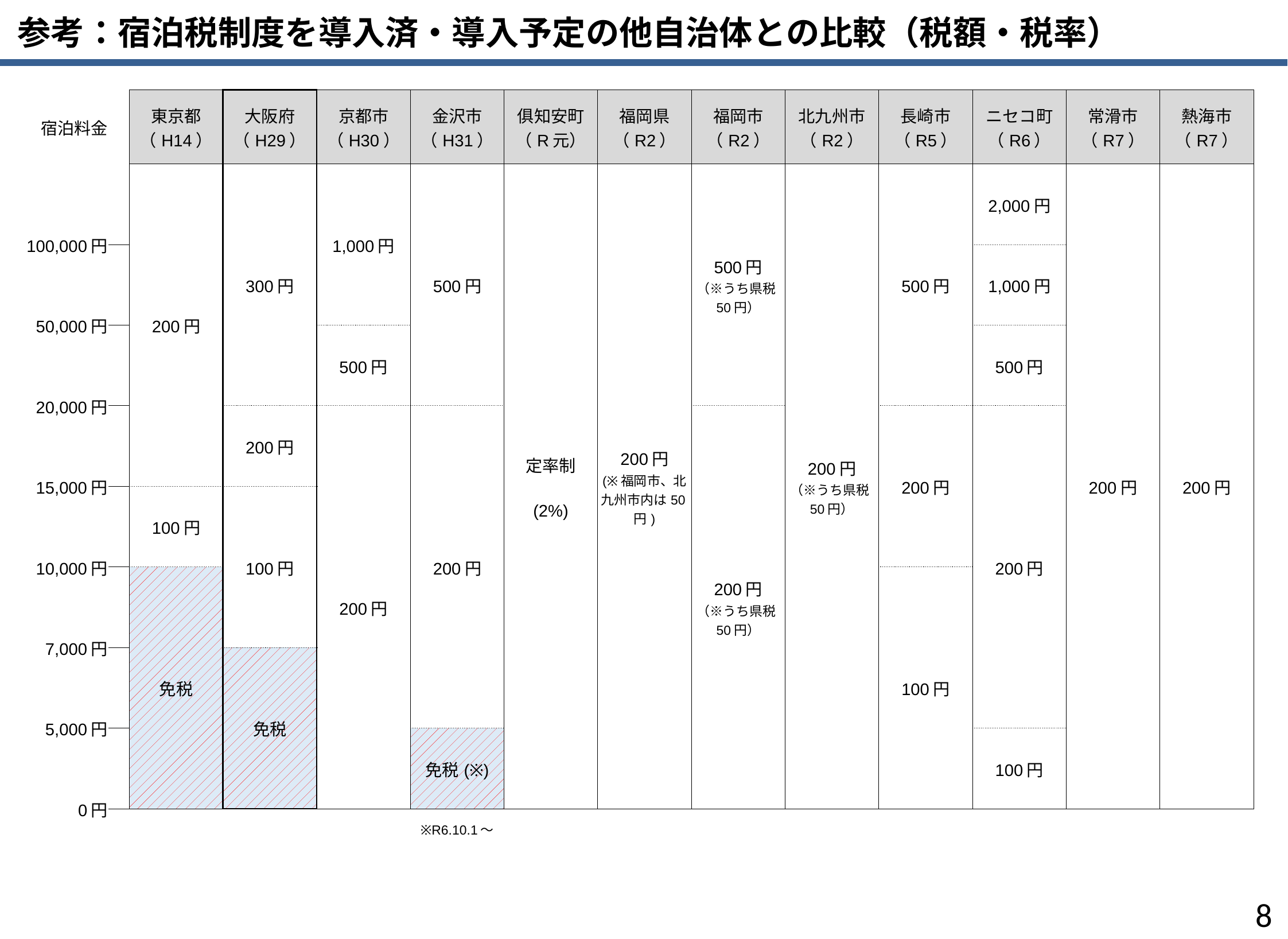

参考：宿泊税制度を導入済・導入予定の他自治体との比較（税額・税率）
| 宿泊料金 |  | 東京都 （H14） | 大阪府 （H29） | 京都市 （H30） | 金沢市 （H31） | 俱知安町 （R元） | 福岡県 （R2） | 福岡市 （R2） | 北九州市 （R2） | 長崎市 （R5） | ニセコ町 （R6） | 常滑市 （R7） | 熱海市 （R7） |
| --- | --- | --- | --- | --- | --- | --- | --- | --- | --- | --- | --- | --- | --- |
|  |  | 200円 | 300円 | 1,000円 | 500円 | 定率制 (2%) | 200円 (※福岡市、北九州市内は50円) | 500円 （※うち県税50円） | 200円 （※うち県税50円） | 500円 | 2,000円 | 200円 | 200円 |
| 100,000円 |  |  |  |  |  |  |  |  |  |  |  |  |  |
|  |  |  |  |  |  |  |  |  |  |  | 1,000円 |  |  |
| 50,000円 |  |  |  |  |  |  |  |  |  |  |  |  |  |
|  |  |  |  | 500円 |  |  |  |  |  |  | 500円 |  |  |
| 20,000円 |  |  |  |  |  |  |  |  |  |  |  |  |  |
|  |  |  | 200円 | 200円 | 200円 |  |  | 200円 （※うち県税50円） |  | 200円 | 200円 |  |  |
| 15,000円 |  |  |  |  |  |  |  |  |  |  |  |  |  |
|  |  | 100円 | 100円 |  |  |  |  |  |  |  |  |  |  |
| 10,000円 |  |  |  |  |  |  |  |  |  |  |  |  |  |
|  |  | 免税 |  |  |  |  |  |  |  | 100円 |  |  |  |
| 7,000円 |  |  |  |  |  |  |  |  |  |  |  |  |  |
|  |  |  | 免税 |  |  |  |  |  |  |  |  |  |  |
| 5,000円 |  |  |  |  |  |  |  |  |  |  |  |  |  |
|  |  |  |  |  | 免税(※) |  |  |  |  |  | 100円 |  |  |
| 0円 |  |  |  |  |  |  |  |  |  |  |  |  |  |
|  |  |  |  |  | ※R6.10.1～ |  |  |  |  |  |  |  |  |
8